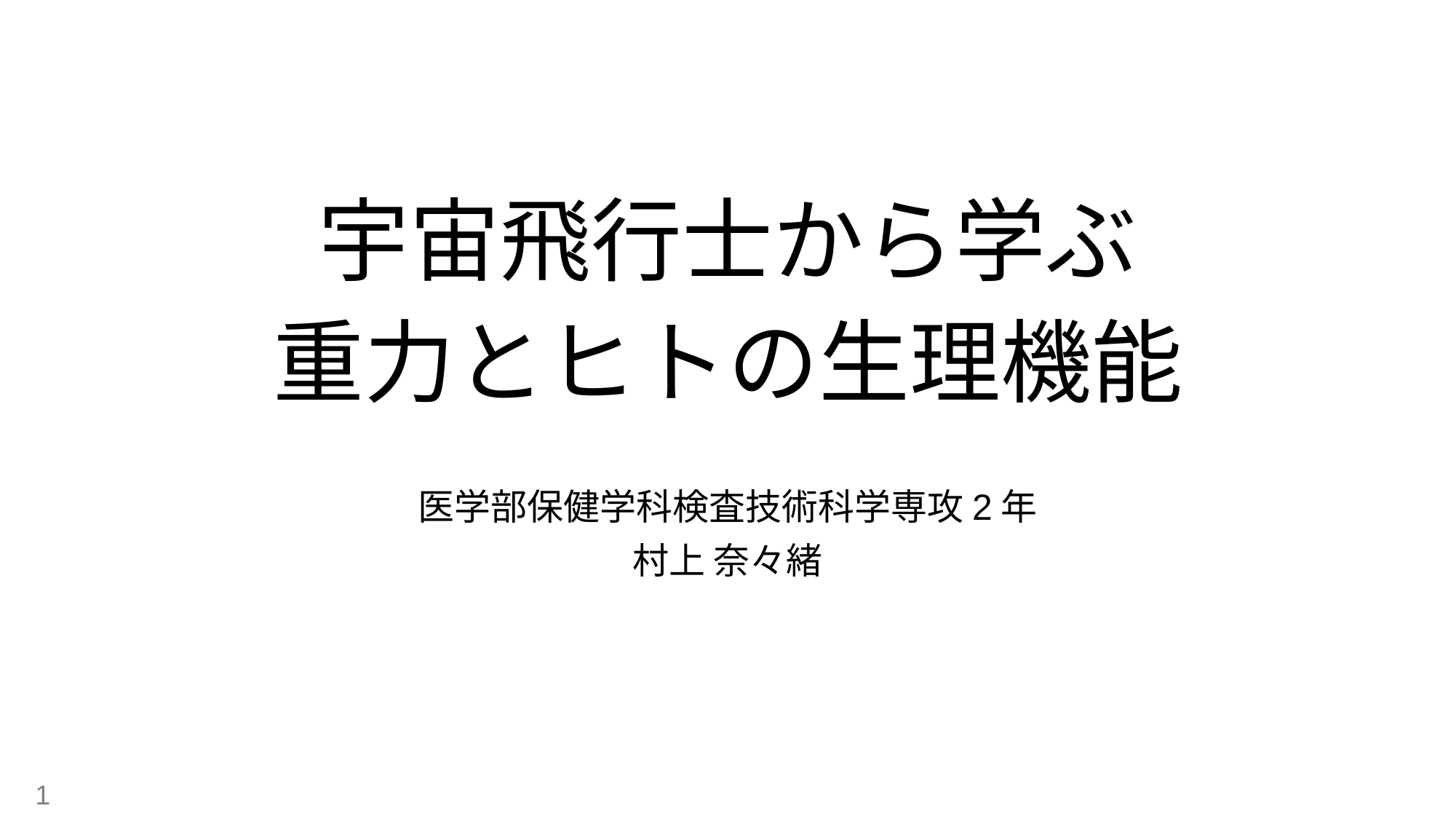

# 宇宙飛行士から学ぶ 重力とヒトの生理機能
医学部保健学科検査技術科学専攻2年
村上 奈々緒
1